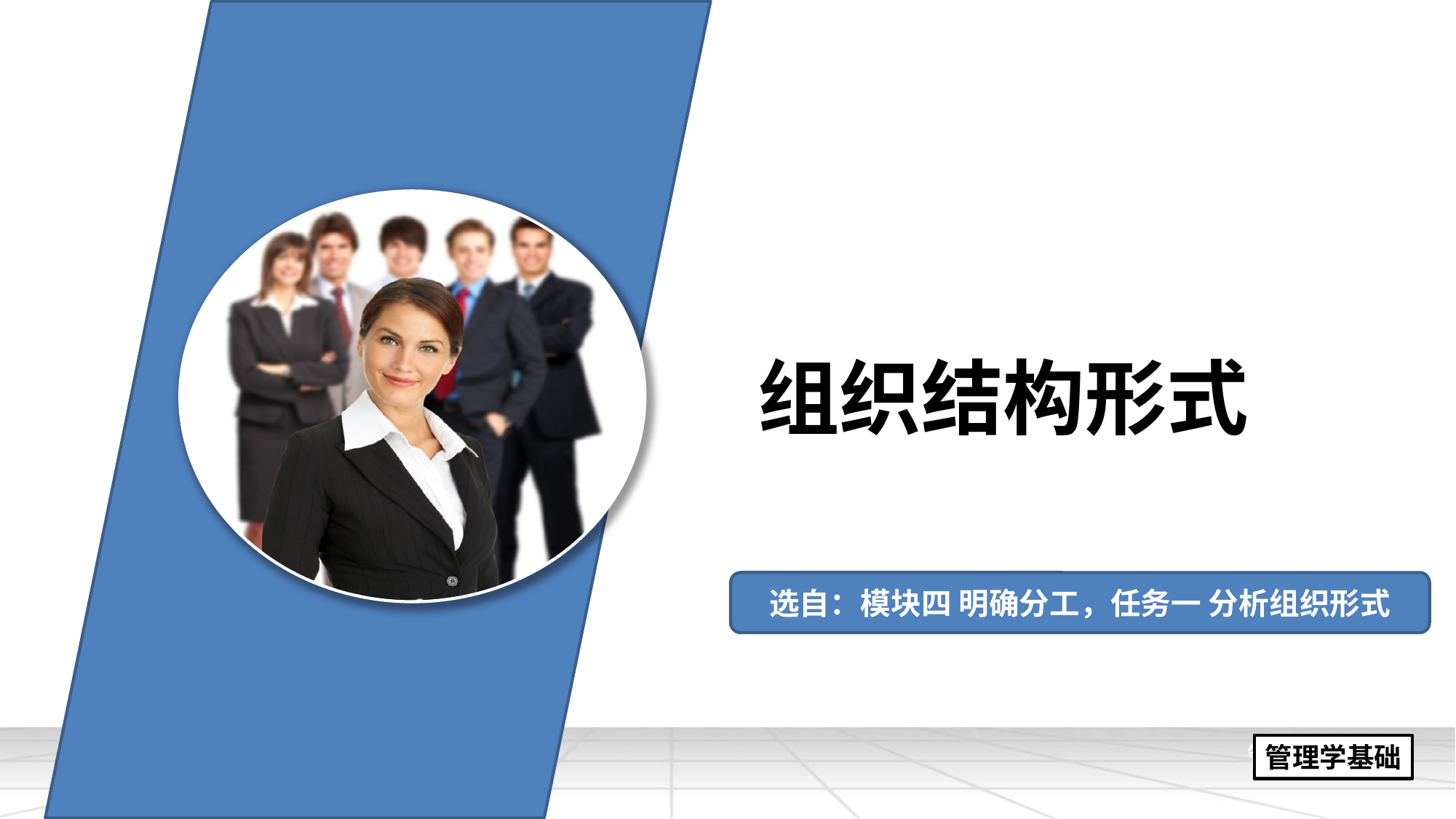

组织结构形式
选自：模块四 明确分工，任务一 分析组织形式
管理学基础
管理学基础